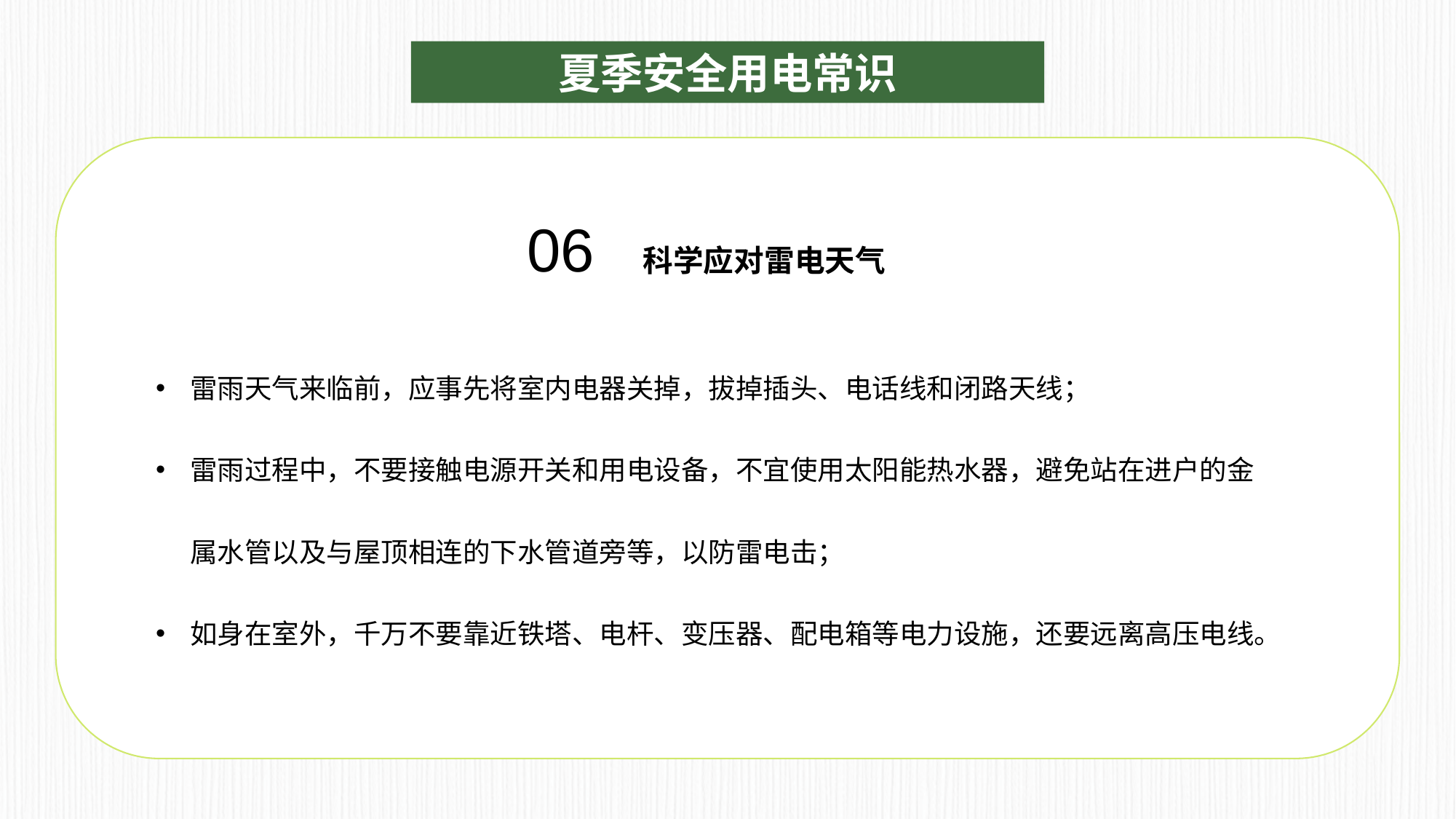

夏季安全用电常识

06  科学应对雷电天气
雷雨天气来临前，应事先将室内电器关掉，拔掉插头、电话线和闭路天线；
雷雨过程中，不要接触电源开关和用电设备，不宜使用太阳能热水器，避免站在进户的金属水管以及与屋顶相连的下水管道旁等，以防雷电击；
如身在室外，千万不要靠近铁塔、电杆、变压器、配电箱等电力设施，还要远离高压电线。